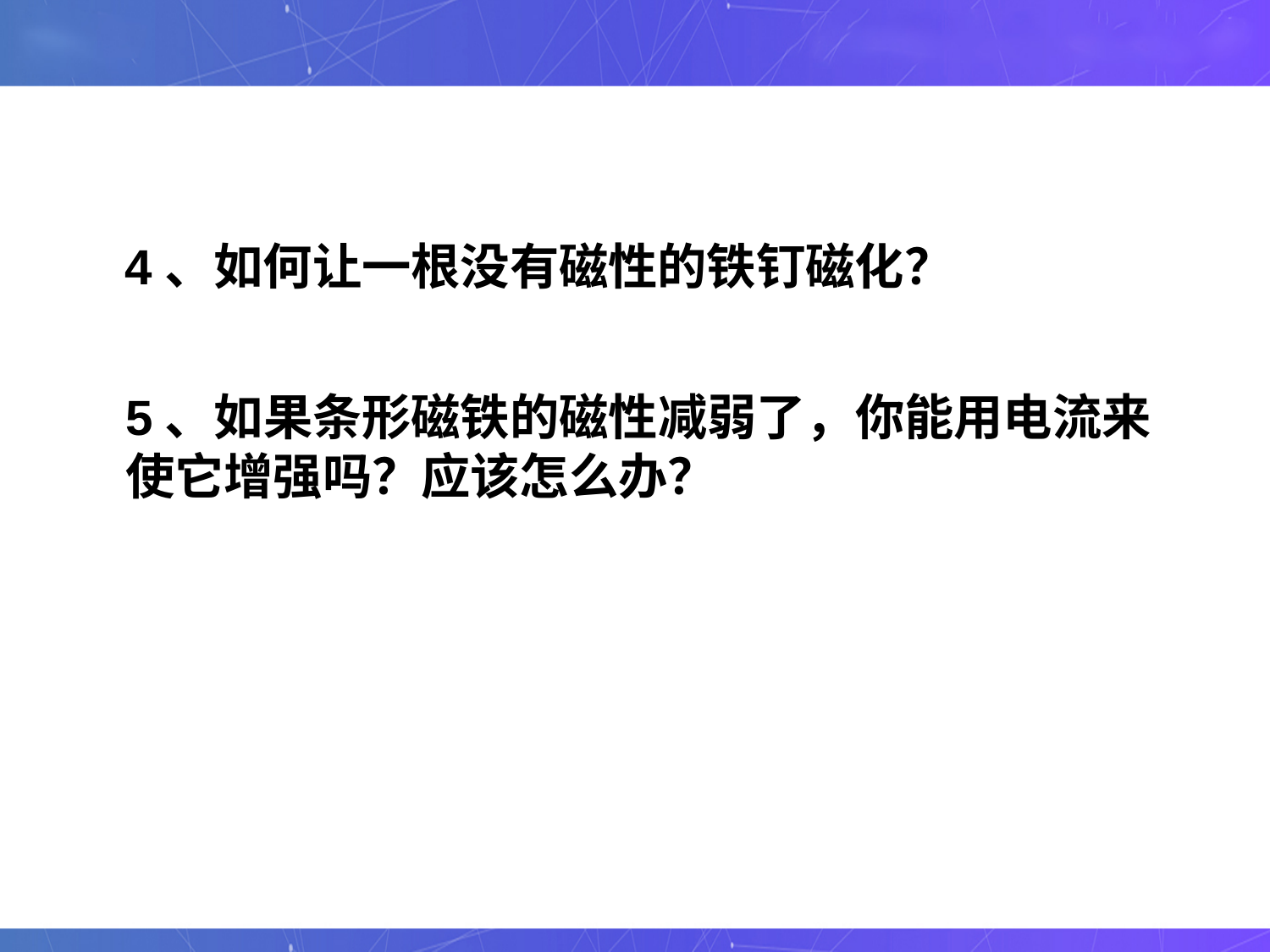

4、如何让一根没有磁性的铁钉磁化？
5、如果条形磁铁的磁性减弱了，你能用电流来使它增强吗？应该怎么办？